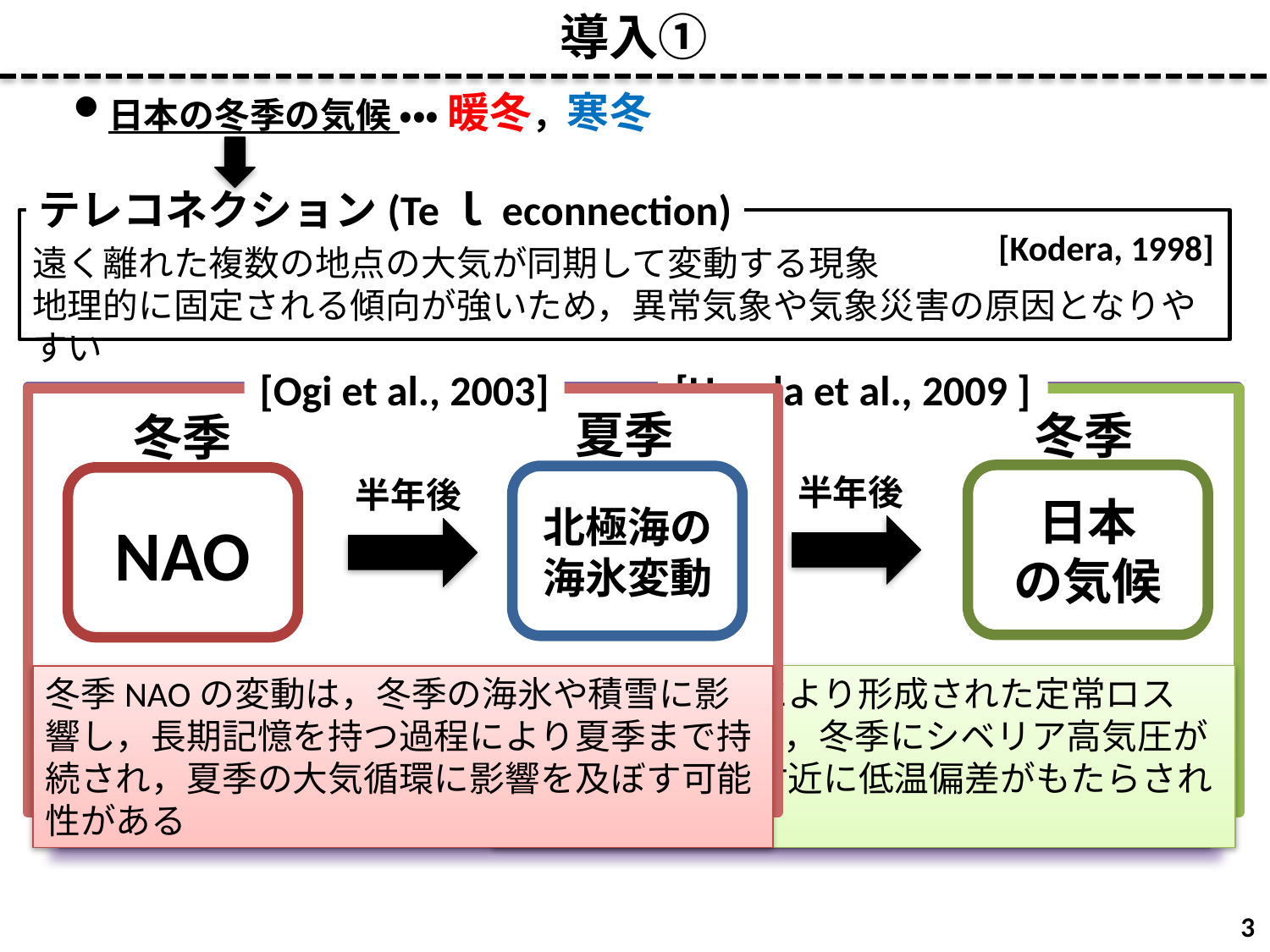

導入①
日本の冬季の気候 ・・・ 暖冬，寒冬

テレコネクション(Teｌeconnection)

遠く離れた複数の地点の大気が同期して変動する現象
地理的に固定される傾向が強いため，異常気象や気象災害の原因となりやすい
[Kodera, 1998]
[Ogi et al., 2003]

冬季NAOの変動は，冬季の海氷や積雪に影響し，長期記憶を持つ過程により夏季まで持続され，夏季の大気循環に影響を及ぼす可能性がある
[Honda et al., 2009 ]

夏季の海氷減少により形成された定常ロスビー波列に伴って，冬季にシベリア高気圧が形成され，日本付近に低温偏差がもたらされる

夏季
冬季
冬季
半年後
日本
の気候
北極海の
海氷変動
半年後
NAO

冬季NAOの変動が
翌冬の日本の気候にどのような影響を及ぼすのか？
3